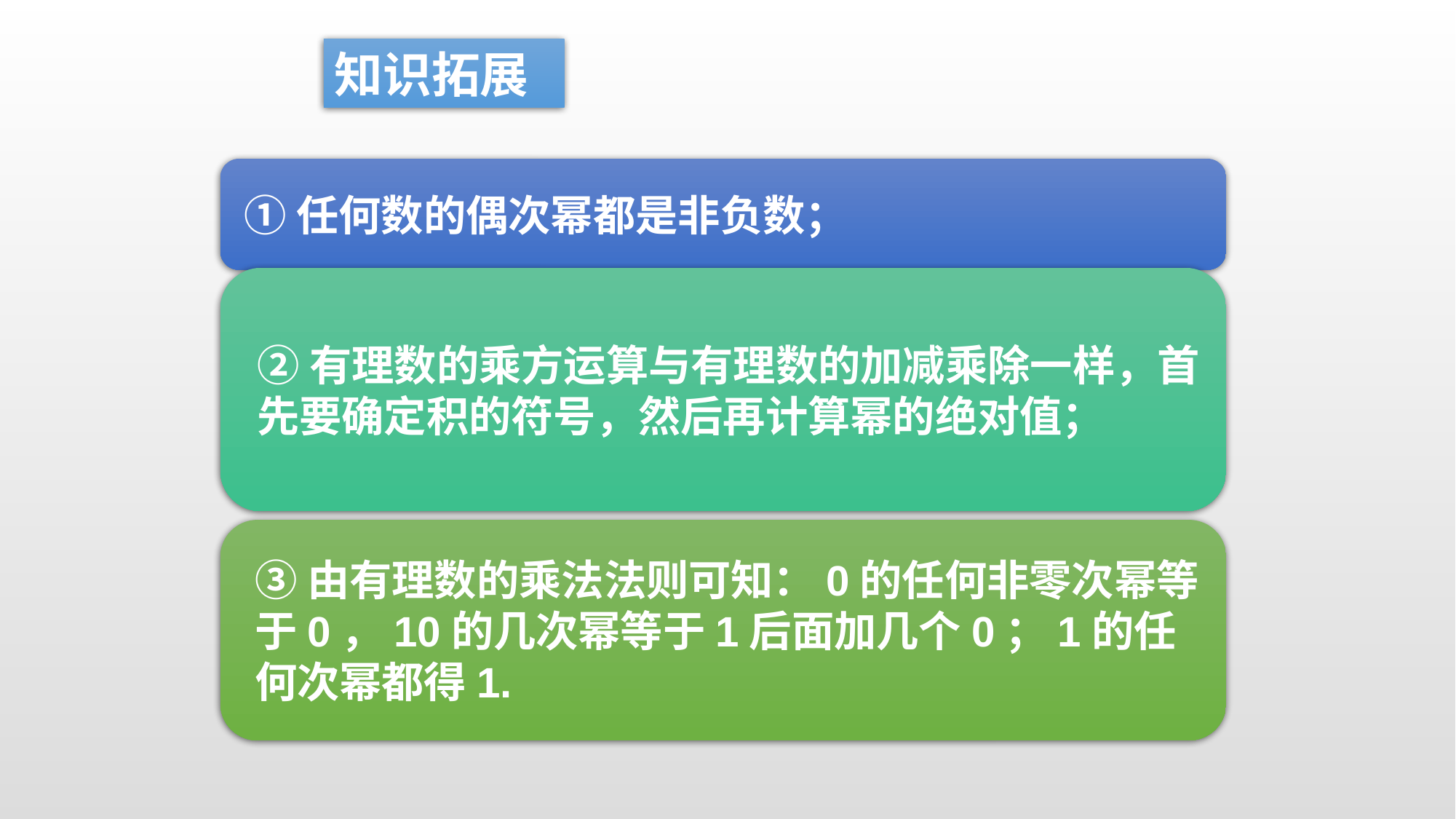

知识拓展
①任何数的偶次幂都是非负数；
②有理数的乘方运算与有理数的加减乘除一样，首先要确定积的符号，然后再计算幂的绝对值；
③由有理数的乘法法则可知：0的任何非零次幂等于0，10的几次幂等于1后面加几个0；1的任何次幂都得1.